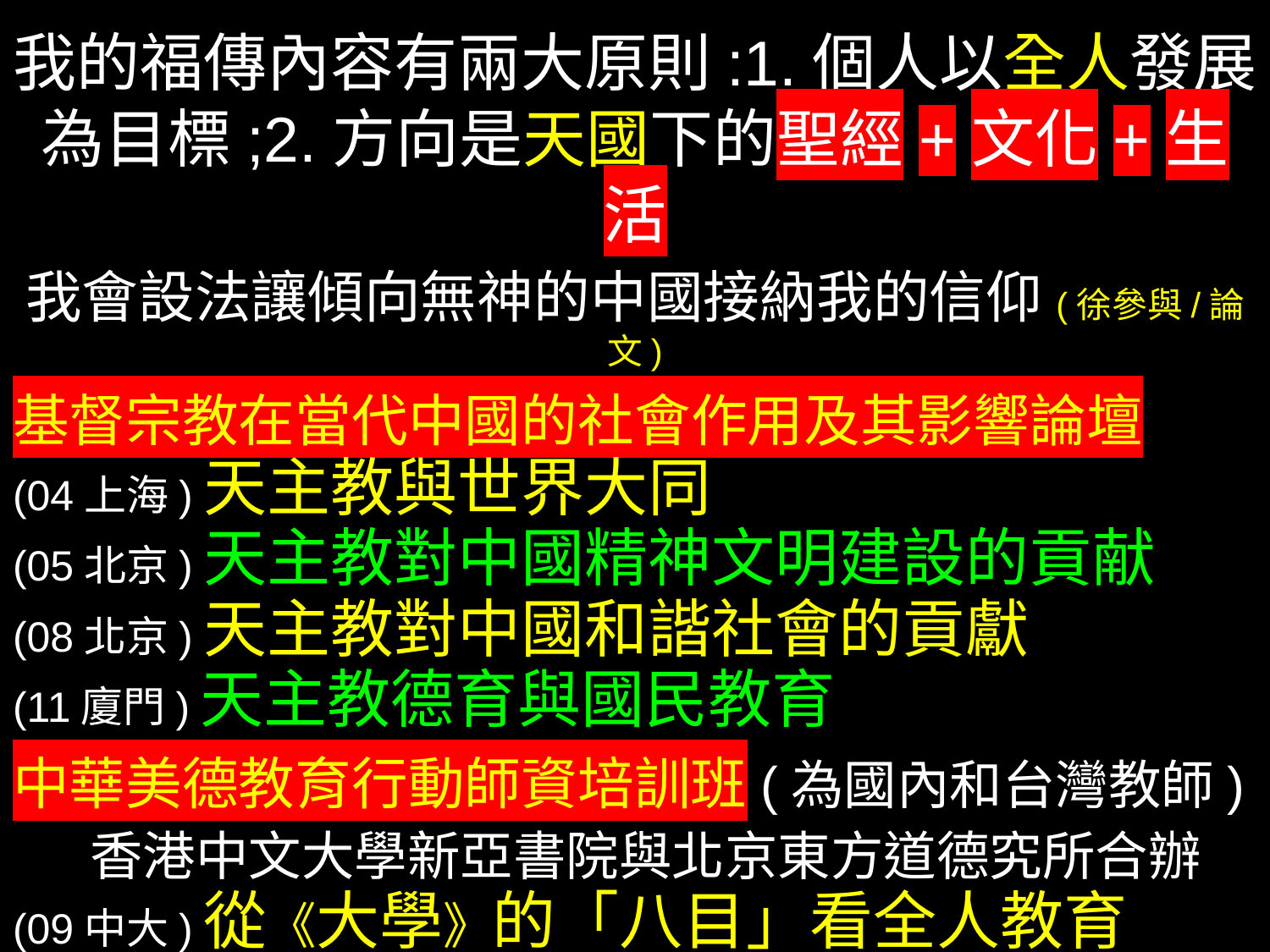

我的福傳內容有兩大原則:1.個人以全人發展為目標;2.方向是天國下的聖經+文化+生活
我會設法讓傾向無神的中國接納我的信仰(徐參與/論文)
基督宗教在當代中國的社會作用及其影響論壇
(04上海)天主教與世界大同
(05北京)天主教對中國精神文明建設的貢献
(08北京)天主教對中國和諧社會的貢獻
(11廈門)天主教德育與國民教育
中華美德教育行動師資培訓班(為國內和台灣教師)
     香港中文大學新亞書院與北京東方道德究所合辦
(09中大)從《大學》的「八目」看全人教育